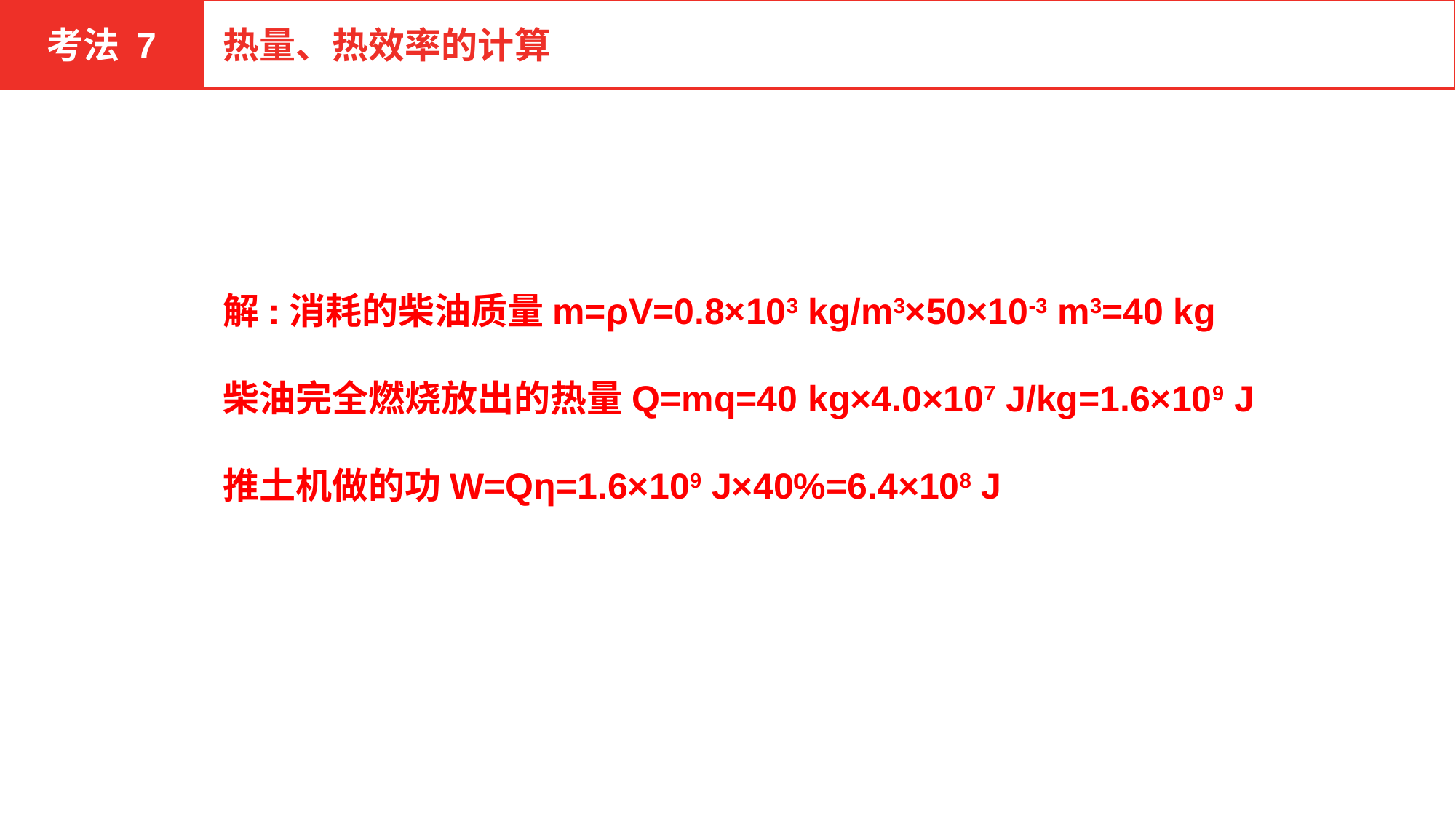

考法 7
热量、热效率的计算
解:消耗的柴油质量m=ρV=0.8×103 kg/m3×50×10-3 m3=40 kg
柴油完全燃烧放出的热量Q=mq=40 kg×4.0×107 J/kg=1.6×109 J
推土机做的功W=Qη=1.6×109 J×40%=6.4×108 J